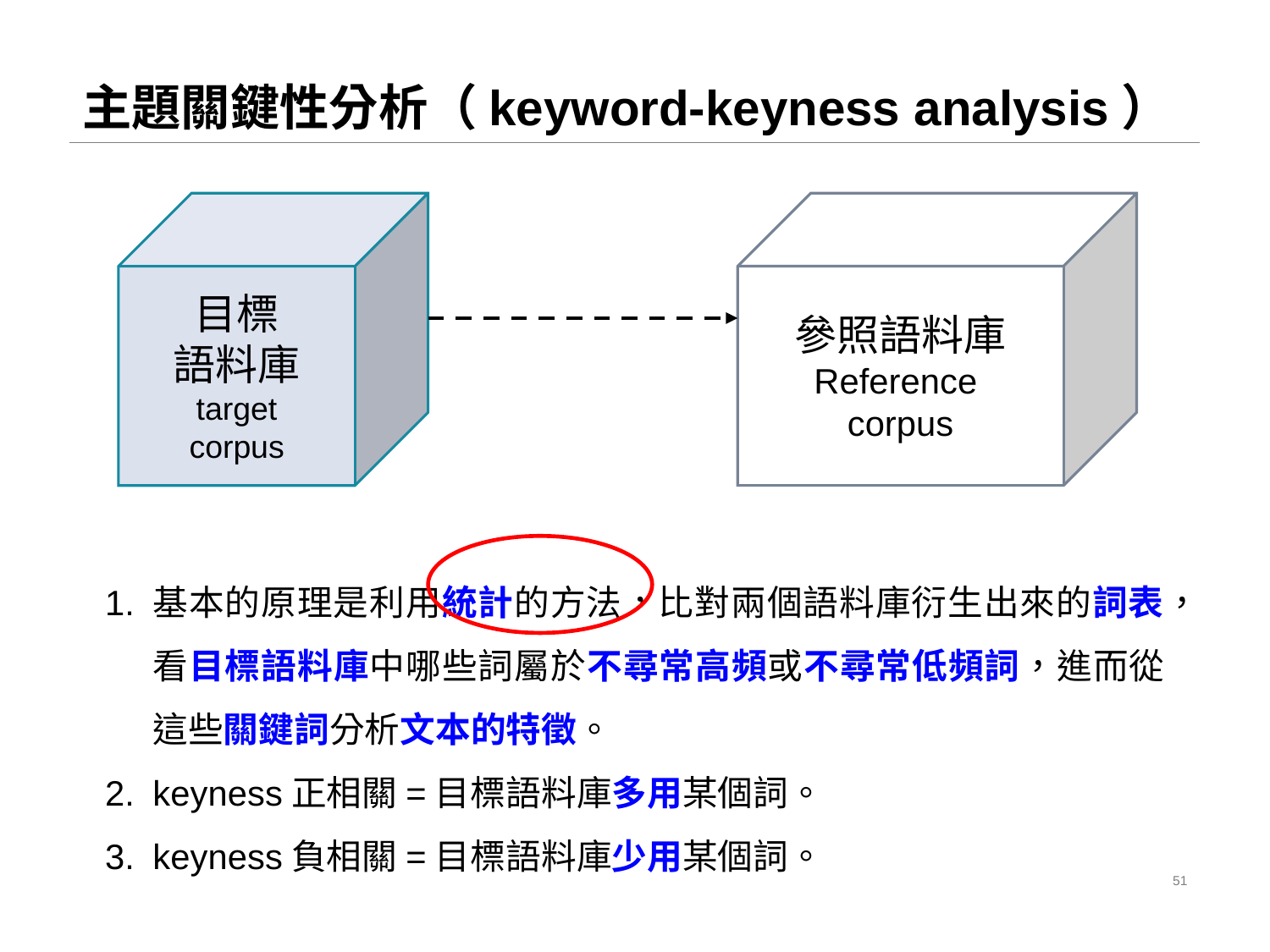

# 主題關鍵性分析（keyword-keyness analysis）
目標
語料庫
target
corpus
參照語料庫
Reference
corpus

基本的原理是利用統計的方法，比對兩個語料庫衍生出來的詞表，看目標語料庫中哪些詞屬於不尋常高頻或不尋常低頻詞，進而從這些關鍵詞分析文本的特徵。
keyness正相關=目標語料庫多用某個詞。
keyness負相關=目標語料庫少用某個詞。
51